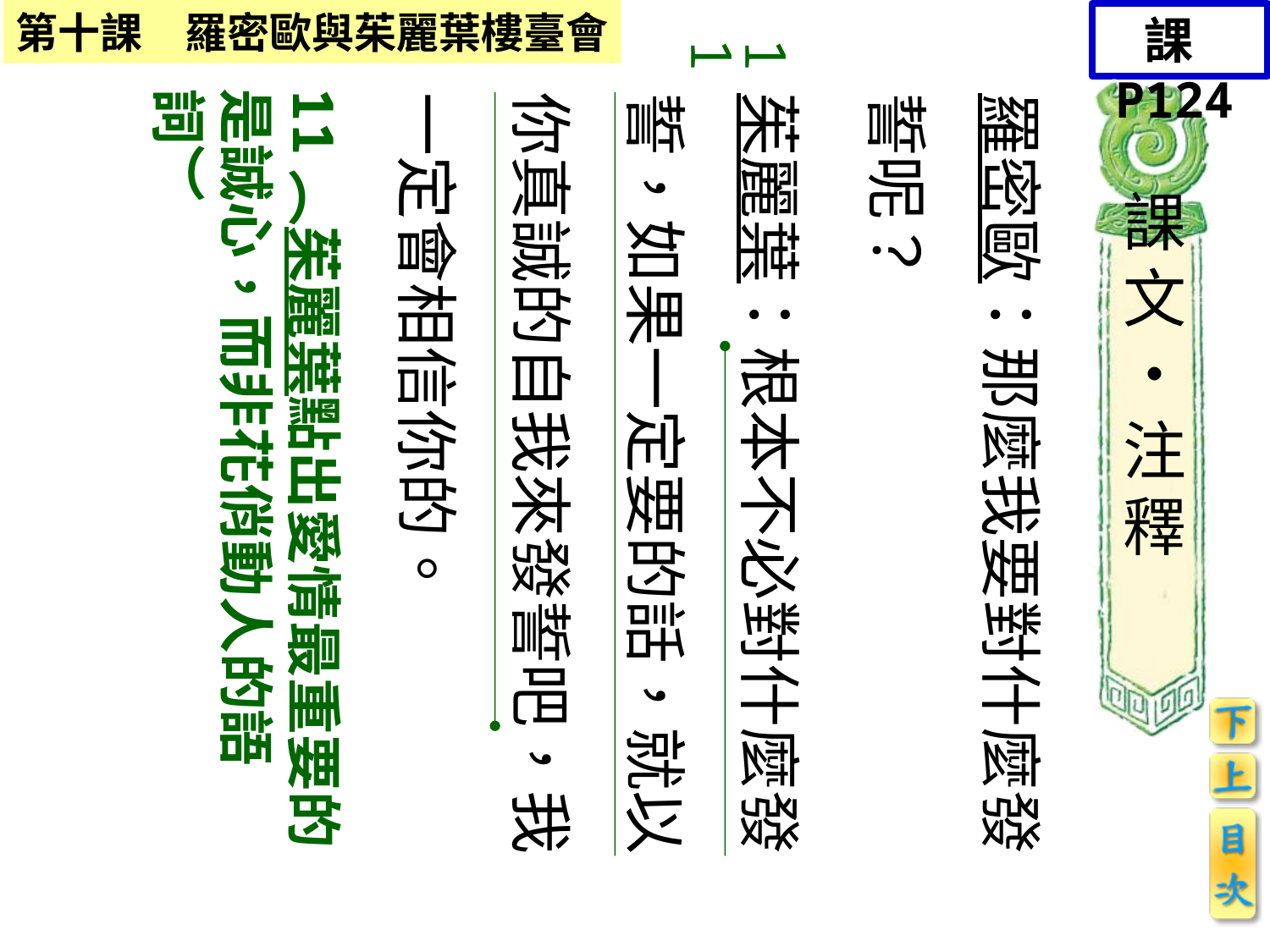

課P124
11
11︵茱麗葉點出愛情最重要的是誠心，而非花俏動人的語詞︶
羅密歐：那麼我要對什麼發誓呢？
茱麗葉：根本不必對什麼發誓，如果一定要的話，就以你真誠的自我來發誓吧，我一定會相信你的。

課文‧注釋